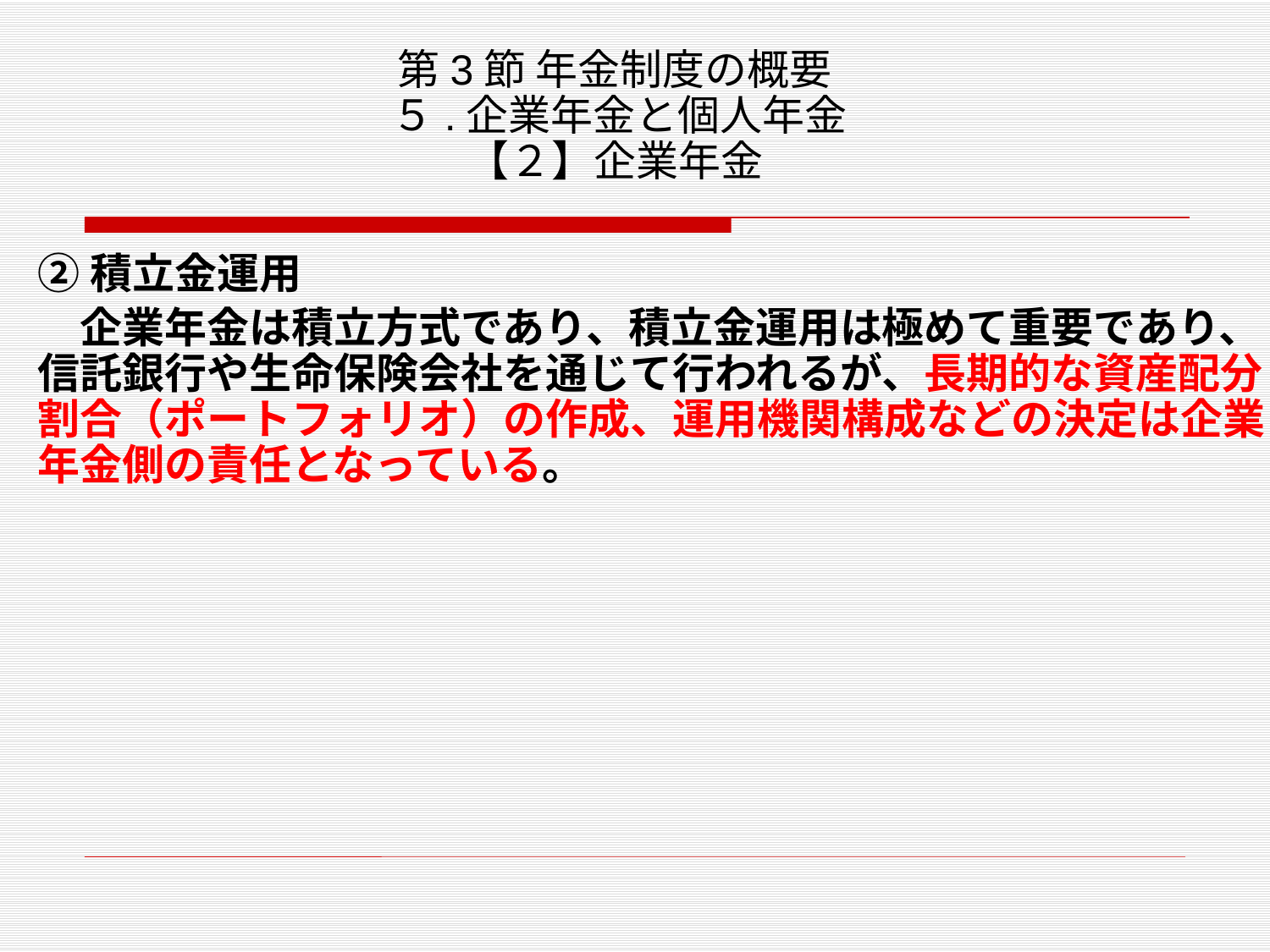

# 第3節 年金制度の概要 ５.企業年金と個人年金 【２】企業年金
➁積立金運用
　企業年金は積立方式であり、積立金運用は極めて重要であり、信託銀行や生命保険会社を通じて行われるが、長期的な資産配分割合（ポートフォリオ）の作成、運用機関構成などの決定は企業年金側の責任となっている。